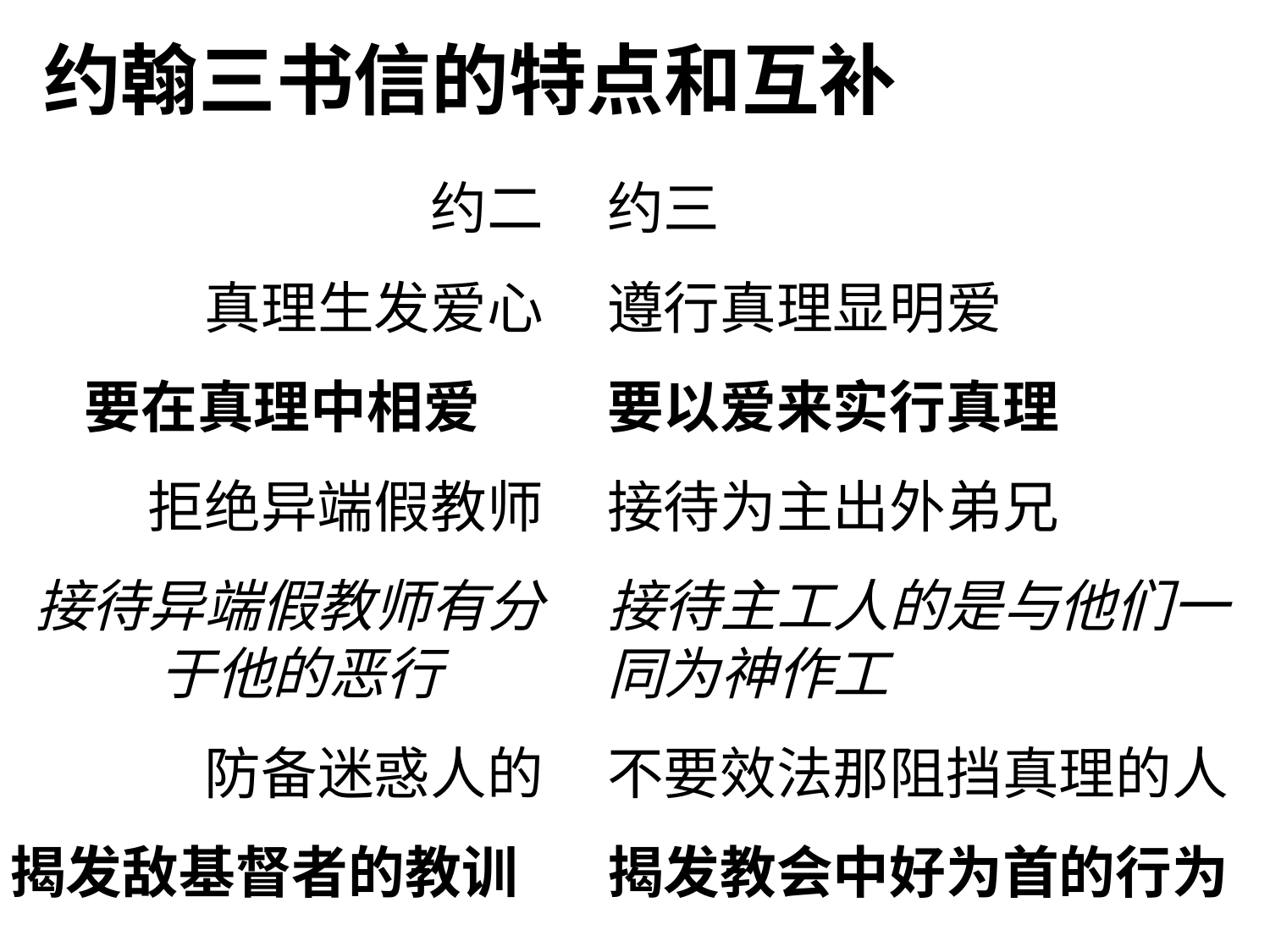

约翰三书信的特点和互补
约二
真理生发爱心
要在真理中相爱
拒绝异端假教师
接待异端假教师有分于他的恶行
防备迷惑人的
揭发敌基督者的教训
约三
遵行真理显明爱
要以爱来实行真理
接待为主出外弟兄
接待主工人的是与他们一同为神作工
不要效法那阻挡真理的人
揭发教会中好为首的行为